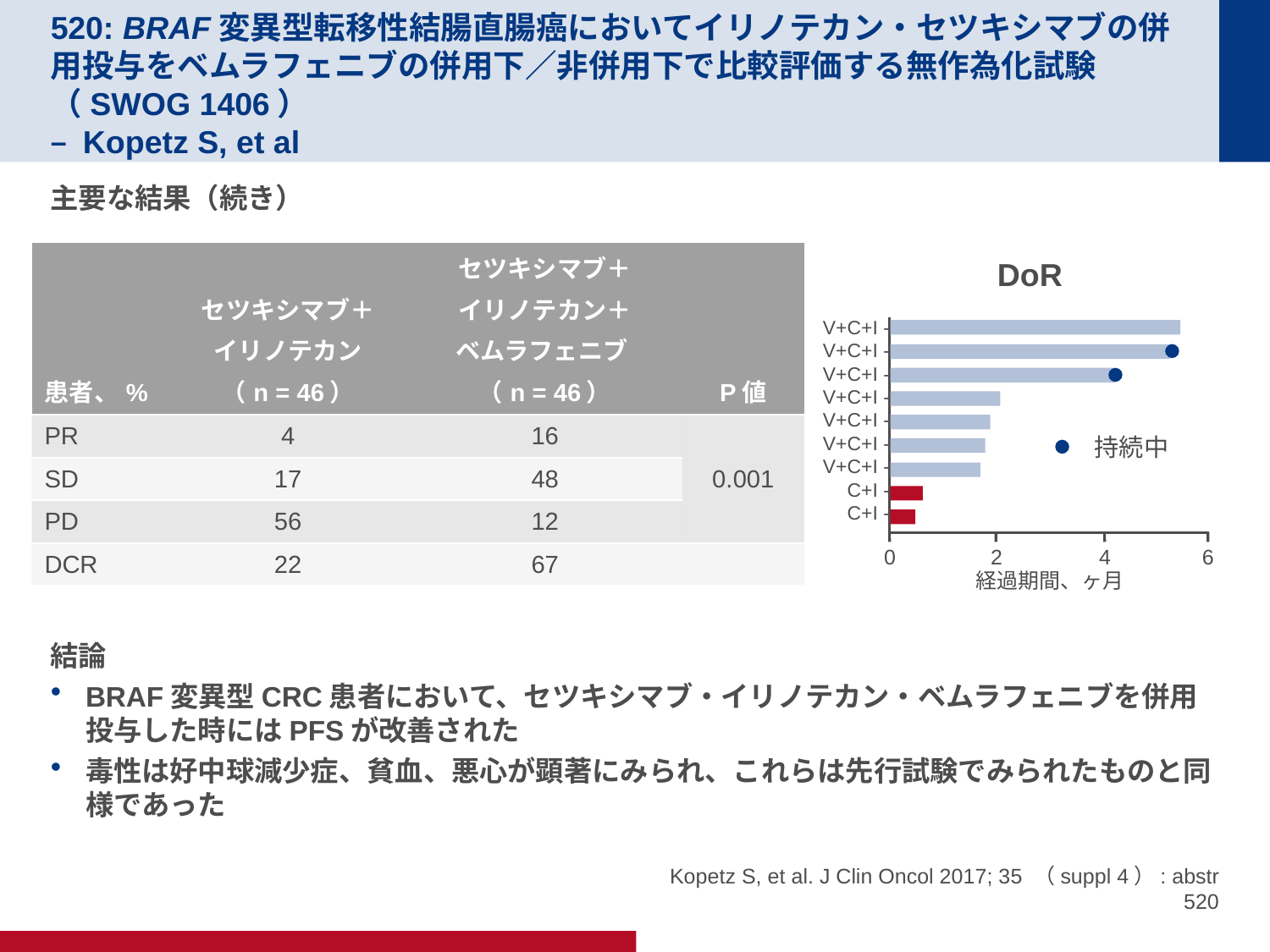

# 520: BRAF変異型転移性結腸直腸癌においてイリノテカン・セツキシマブの併用投与をベムラフェニブの併用下／非併用下で比較評価する無作為化試験（SWOG 1406） – Kopetz S, et al
主要な結果（続き）

結論
BRAF変異型CRC患者において、セツキシマブ・イリノテカン・ベムラフェニブを併用投与した時にはPFSが改善された
毒性は好中球減少症、貧血、悪心が顕著にみられ、これらは先行試験でみられたものと同様であった

| 患者、% | セツキシマブ＋ イリノテカン （n = 46） | セツキシマブ＋ イリノテカン＋ ベムラフェニブ （n = 46） | P値 |
| --- | --- | --- | --- |
| PR | 4 | 16 | 0.001 |
| SD | 17 | 48 |  |
| PD | 56 | 12 |  |
| DCR | 22 | 67 |  |
DoR
V+C+I -
V+C+I -
V+C+I -
V+C+I -
V+C+I -
V+C+I -
V+C+I -
C+I -
C+I -

持続中

0
2
4
6
経過期間、ヶ月
Kopetz S, et al. J Clin Oncol 2017; 35 （suppl 4）: abstr 520